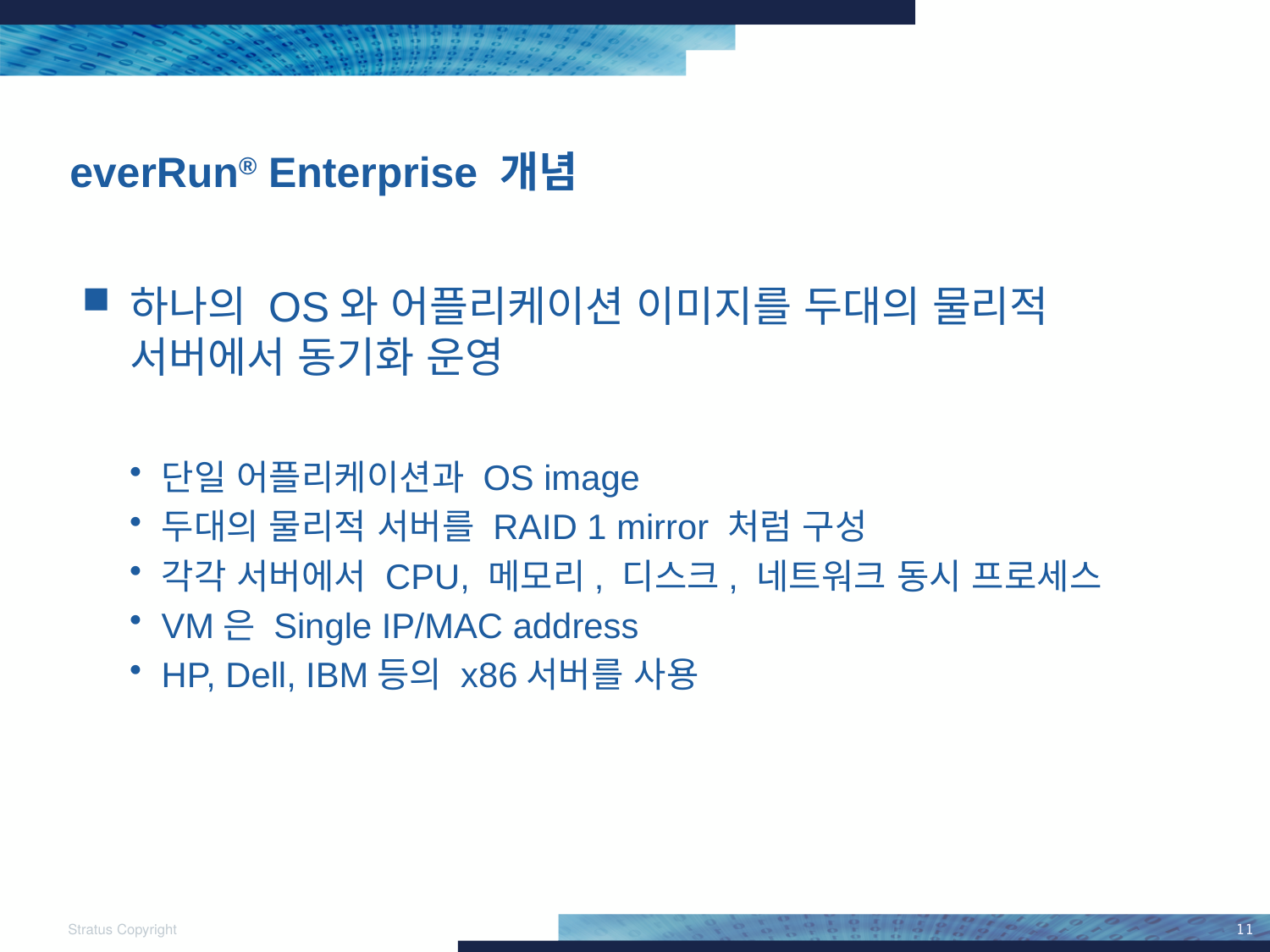

# everRun® Enterprise 개념
하나의 OS와 어플리케이션 이미지를 두대의 물리적 서버에서 동기화 운영

단일 어플리케이션과 OS image
두대의 물리적 서버를 RAID 1 mirror 처럼 구성
각각 서버에서 CPU, 메모리, 디스크, 네트워크 동시 프로세스
VM은 Single IP/MAC address
HP, Dell, IBM등의 x86서버를 사용

Stratus Copyright
11